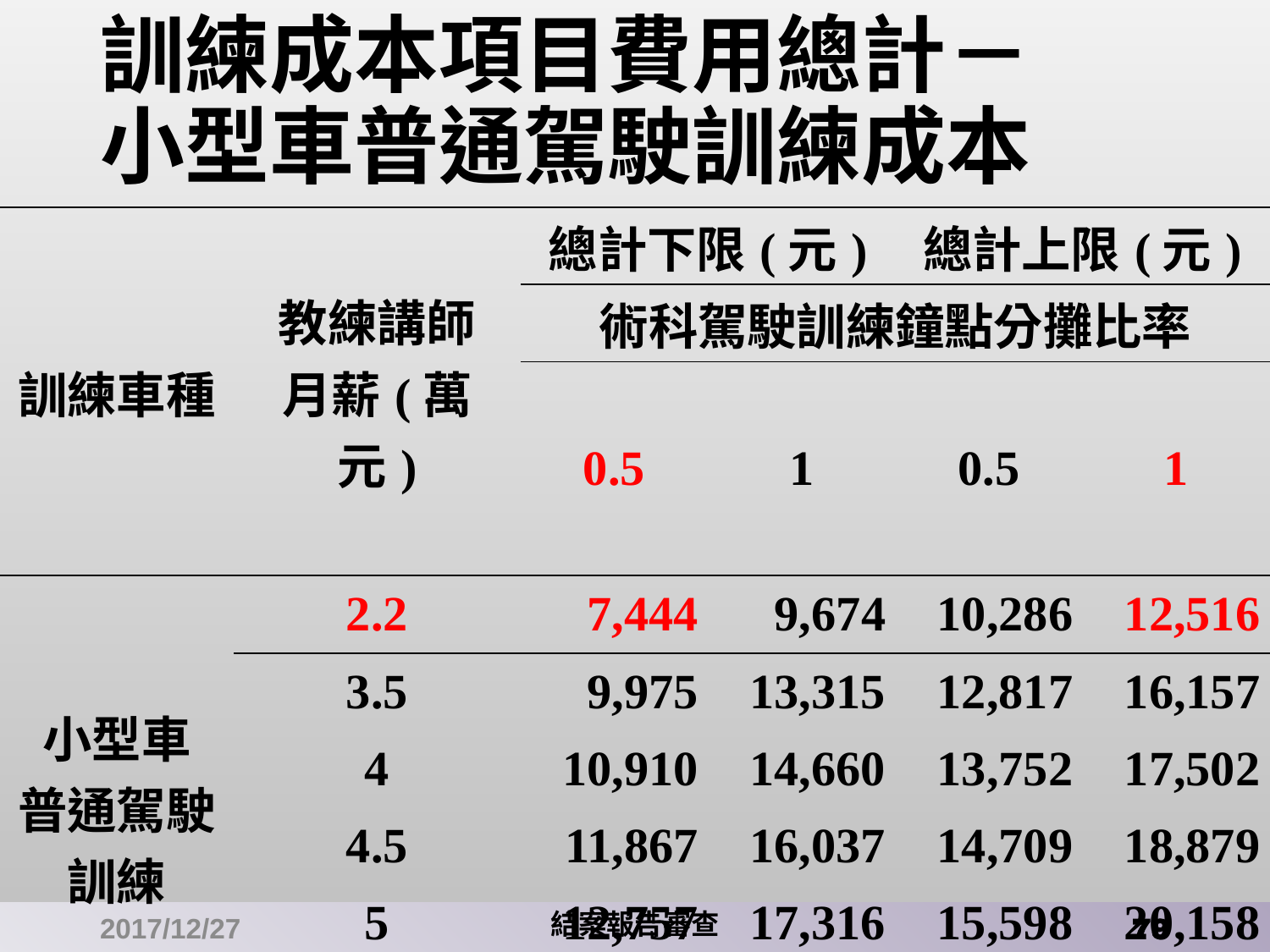

# 訓練成本項目費用總計－ 小型車普通駕駛訓練成本
| 訓練車種 | 教練講師 月薪(萬元) | 總計下限(元) |  | 總計上限(元) |  |
| --- | --- | --- | --- | --- | --- |
|  |  | 術科駕駛訓練鐘點分攤比率 |  |  |  |
|  |  | 0.5 | 1 | 0.5 | 1 |
| 小型車 普通駕駛 訓練 | 2.2 | 7,444 | 9,674 | 10,286 | 12,516 |
|  | 3.5 | 9,975 | 13,315 | 12,817 | 16,157 |
|  | 4 | 10,910 | 14,660 | 13,752 | 17,502 |
|  | 4.5 | 11,867 | 16,037 | 14,709 | 18,879 |
|  | 5 | 12,757 | 17,316 | 15,598 | 20,158 |
|  | 5.5 | 13,669 | 18,628 | 16,510 | 21,470 |
2017/12/27
結案報告審查
79